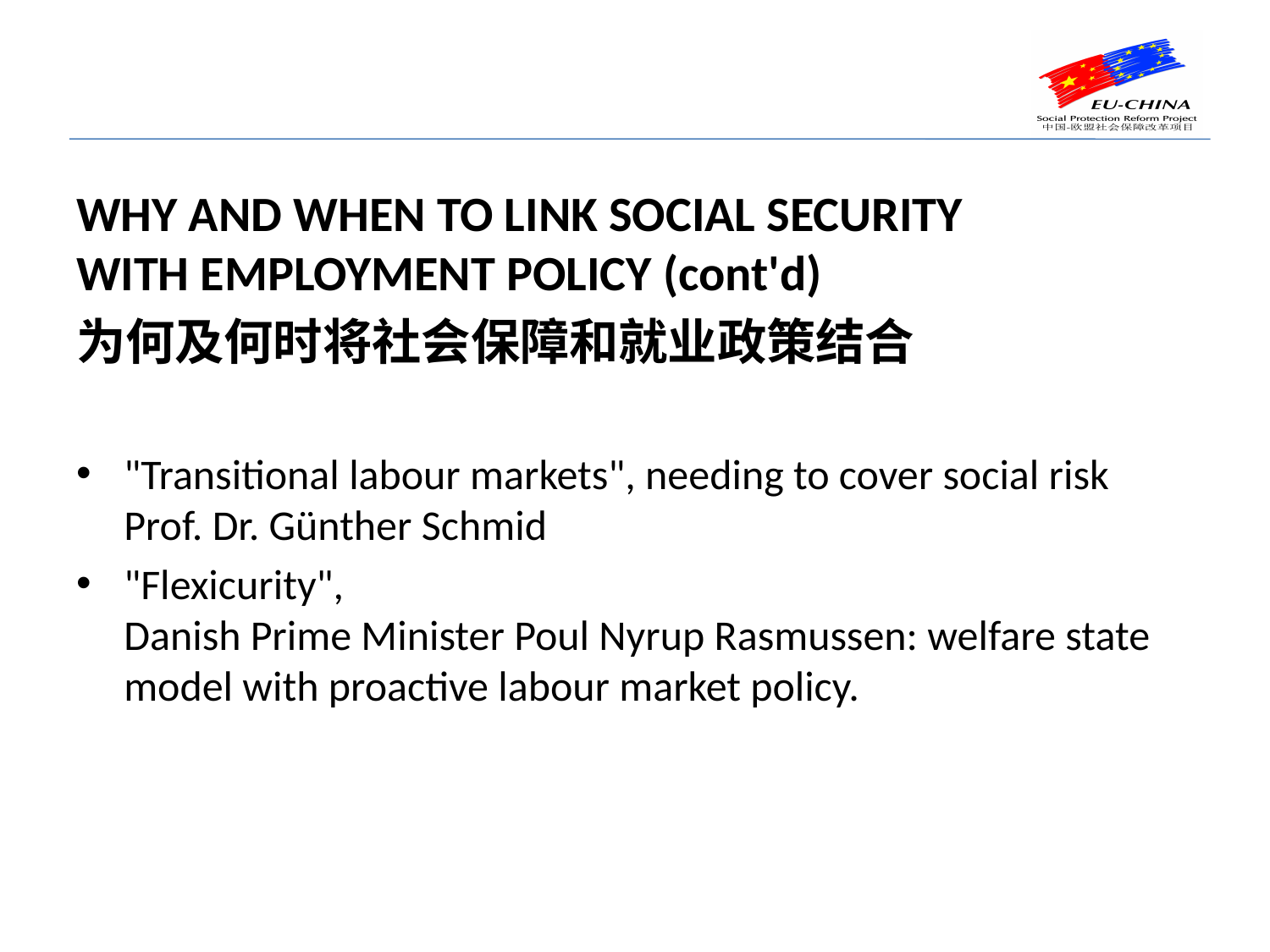

Why and when to link social security
with employment policy (cont'd)
为何及何时将社会保障和就业政策结合

"Transitional labour markets", needing to cover social risk
Prof. Dr. Günther Schmid
"Flexicurity",
Danish Prime Minister Poul Nyrup Rasmussen: welfare state model with proactive labour market policy.